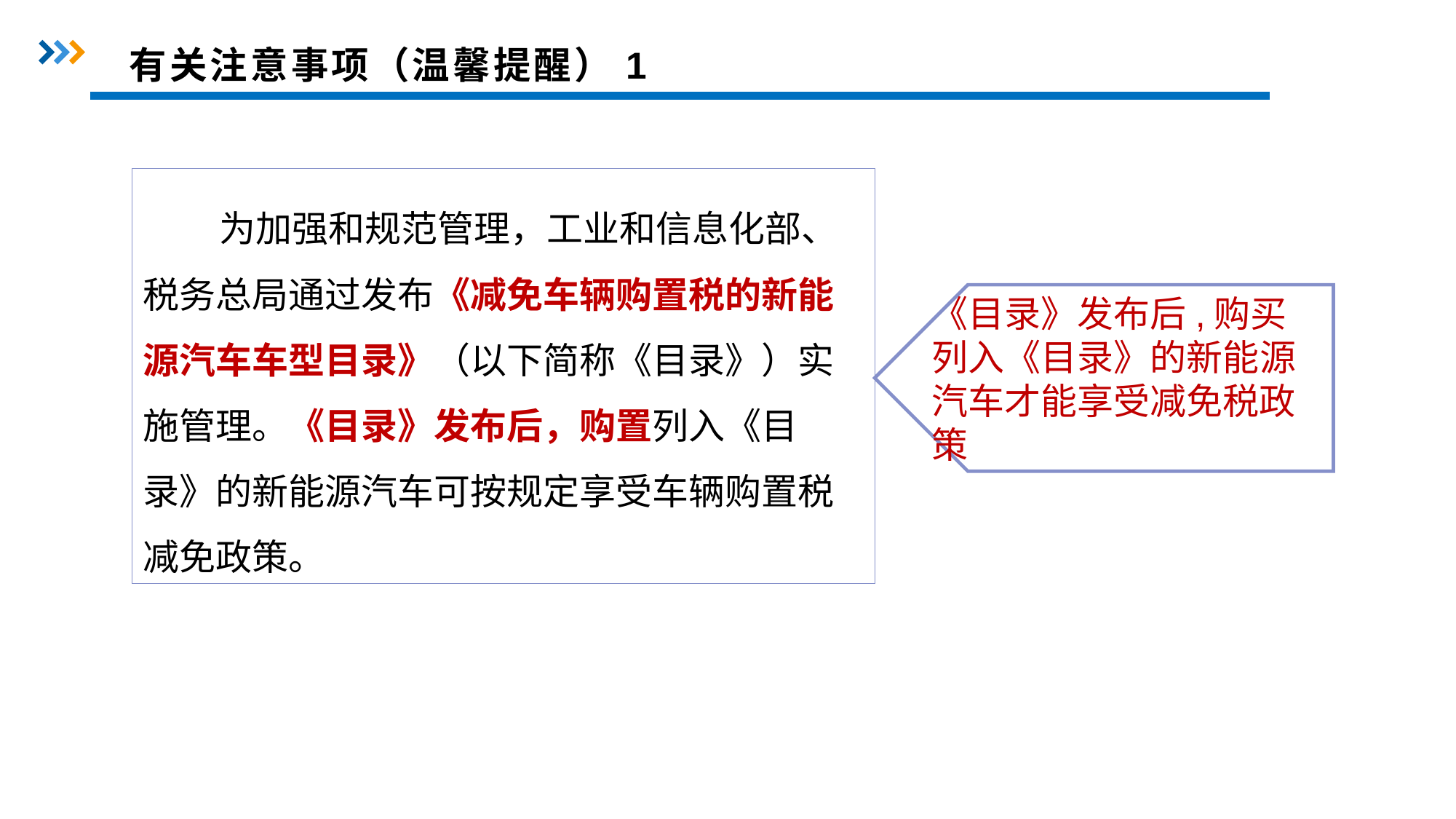

# 有关注意事项（温馨提醒）1
       为加强和规范管理，工业和信息化部、税务总局通过发布《减免车辆购置税的新能源汽车车型目录》（以下简称《目录》）实施管理。《目录》发布后，购置列入《目录》的新能源汽车可按规定享受车辆购置税减免政策。
《目录》发布后,购买列入《目录》的新能源汽车才能享受减免税政策